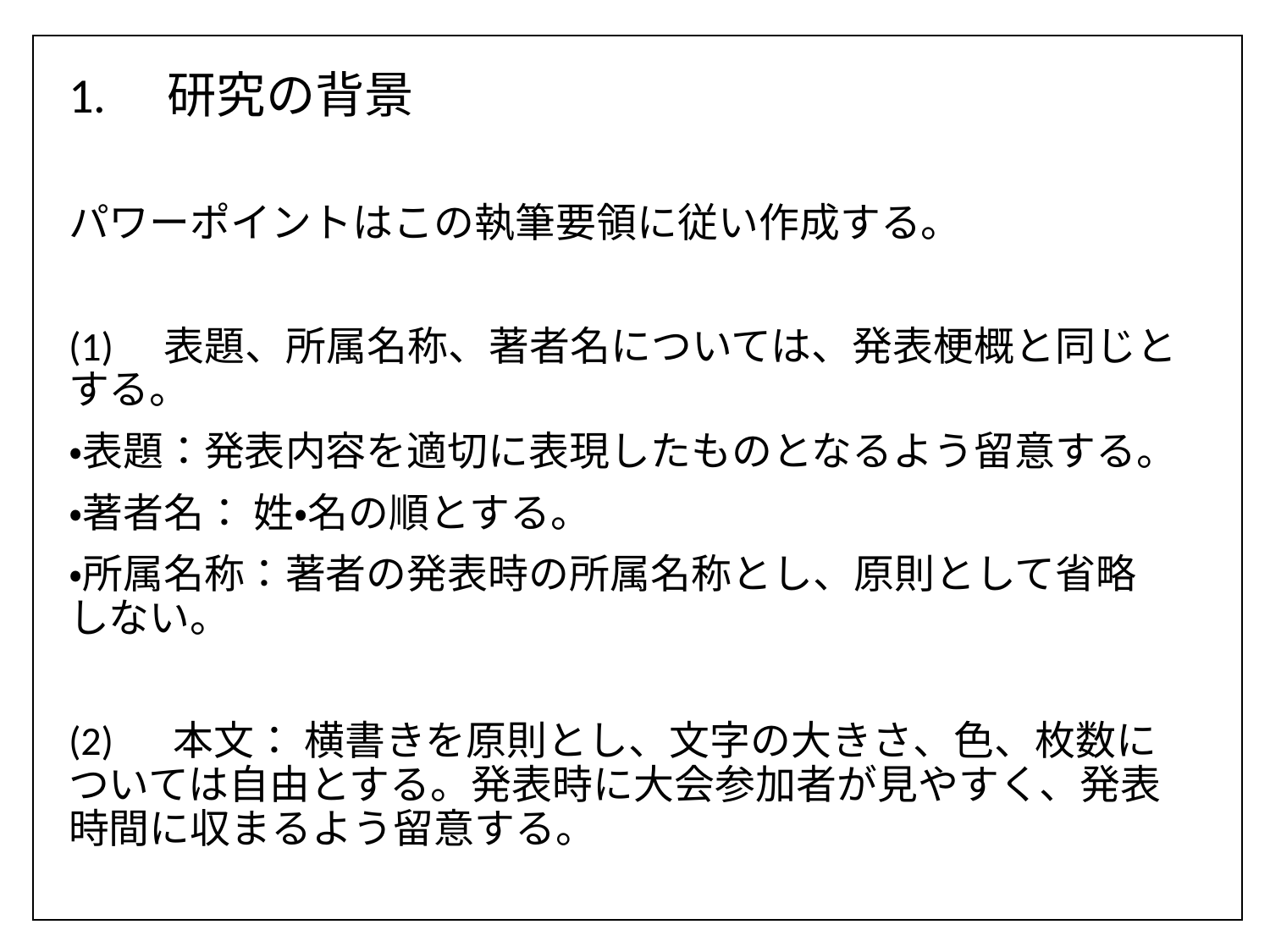

1.　研究の背景

パワーポイントはこの執筆要領に従い作成する。

(1)　表題、所属名称、著者名については、発表梗概と同じとする。
・表題：発表内容を適切に表現したものとなるよう留意する。
・著者名： 姓・名の順とする。
・所属名称：著者の発表時の所属名称とし、原則として省略しない。

(2) 　本文： 横書きを原則とし、文字の大きさ、色、枚数については自由とする。発表時に大会参加者が見やすく、発表時間に収まるよう留意する。